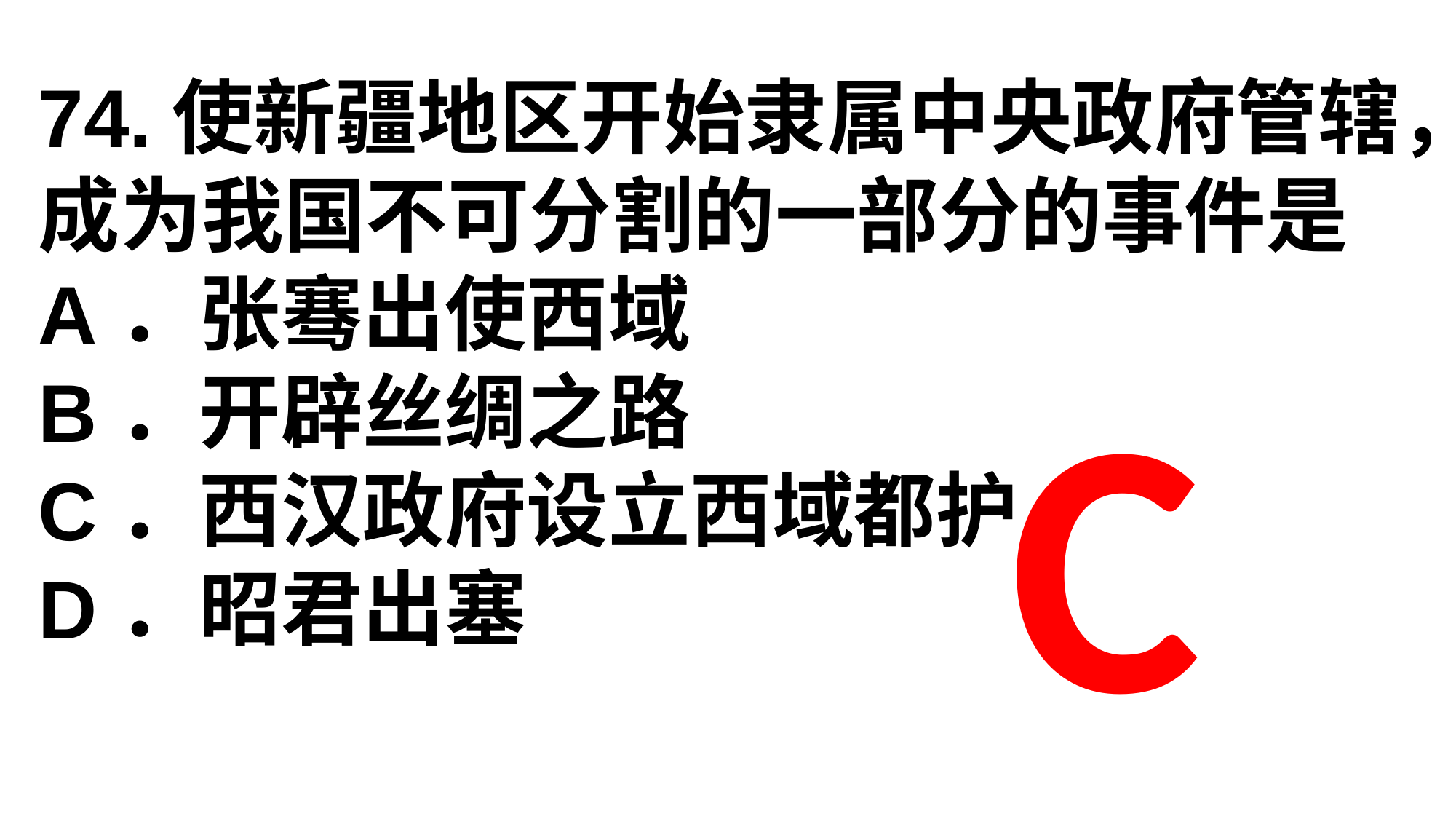

74.使新疆地区开始隶属中央政府管辖，成为我国不可分割的一部分的事件是
A．张骞出使西域
B．开辟丝绸之路
C．西汉政府设立西域都护
D．昭君出塞
C